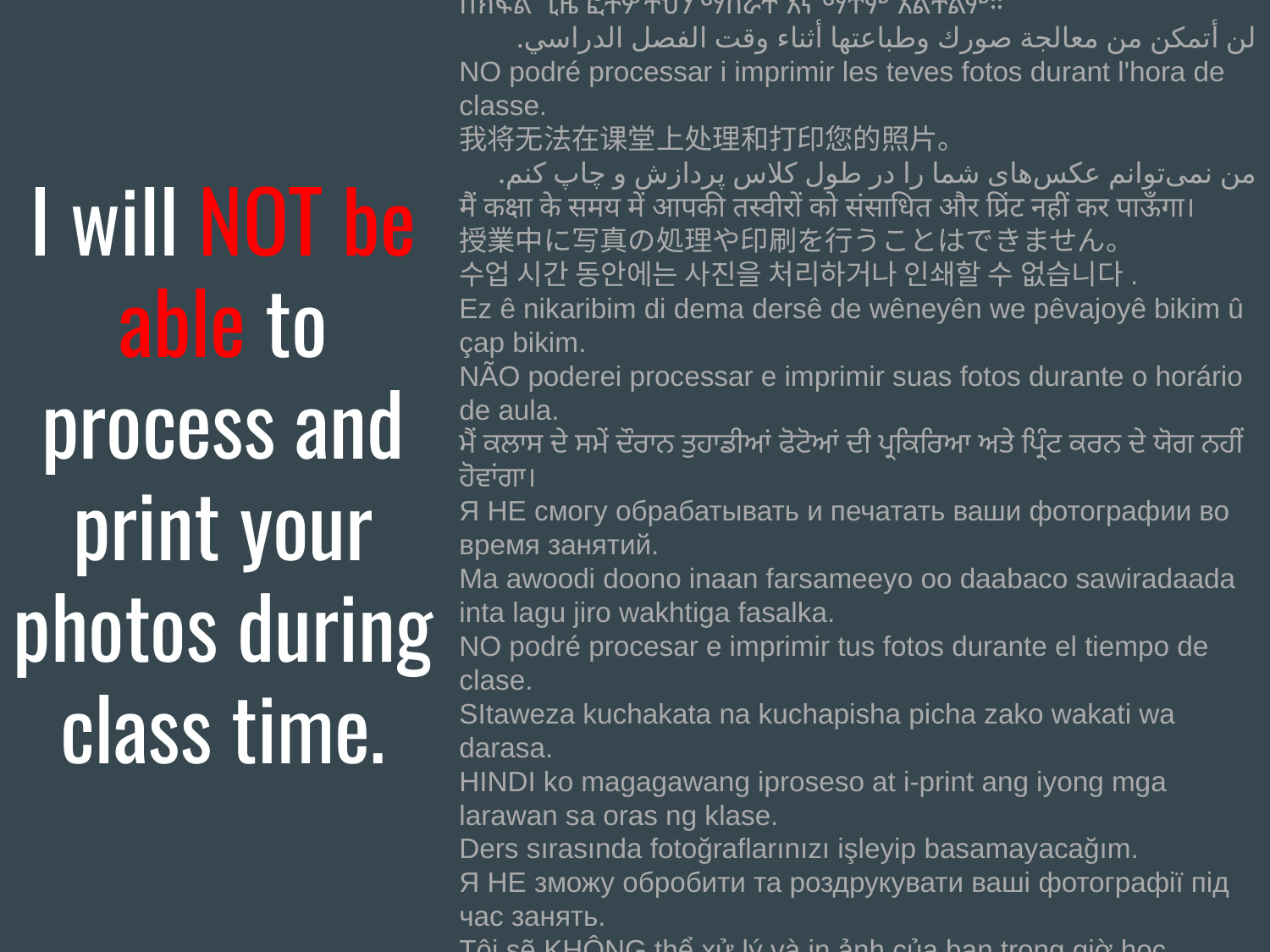

I will NOT be able to process and print your photos during class time.
በክፍል ጊዜ ፎቶዎችህን ማሰራት እና ማተም አልችልም።
لن أتمكن من معالجة صورك وطباعتها أثناء وقت الفصل الدراسي.
NO podré processar i imprimir les teves fotos durant l'hora de classe.
我将无法在课堂上处理和打印您的照片。
من نمی‌توانم عکس‌های شما را در طول کلاس پردازش و چاپ کنم.
मैं कक्षा के समय में आपकी तस्वीरों को संसाधित और प्रिंट नहीं कर पाऊँगा।
授業中に写真の処理や印刷を行うことはできません。
수업 시간 동안에는 사진을 처리하거나 인쇄할 수 없습니다.
Ez ê nikaribim di dema dersê de wêneyên we pêvajoyê bikim û çap bikim.
NÃO poderei processar e imprimir suas fotos durante o horário de aula.
ਮੈਂ ਕਲਾਸ ਦੇ ਸਮੇਂ ਦੌਰਾਨ ਤੁਹਾਡੀਆਂ ਫੋਟੋਆਂ ਦੀ ਪ੍ਰਕਿਰਿਆ ਅਤੇ ਪ੍ਰਿੰਟ ਕਰਨ ਦੇ ਯੋਗ ਨਹੀਂ ਹੋਵਾਂਗਾ।
Я НЕ смогу обрабатывать и печатать ваши фотографии во время занятий.
Ma awoodi doono inaan farsameeyo oo daabaco sawiradaada inta lagu jiro wakhtiga fasalka.
NO podré procesar e imprimir tus fotos durante el tiempo de clase.
SItaweza kuchakata na kuchapisha picha zako wakati wa darasa.
HINDI ko magagawang iproseso at i-print ang iyong mga larawan sa oras ng klase.
Ders sırasında fotoğraflarınızı işleyip basamayacağım.
Я НЕ зможу обробити та роздрукувати ваші фотографії під час занять.
Tôi sẽ KHÔNG thể xử lý và in ảnh của bạn trong giờ học.